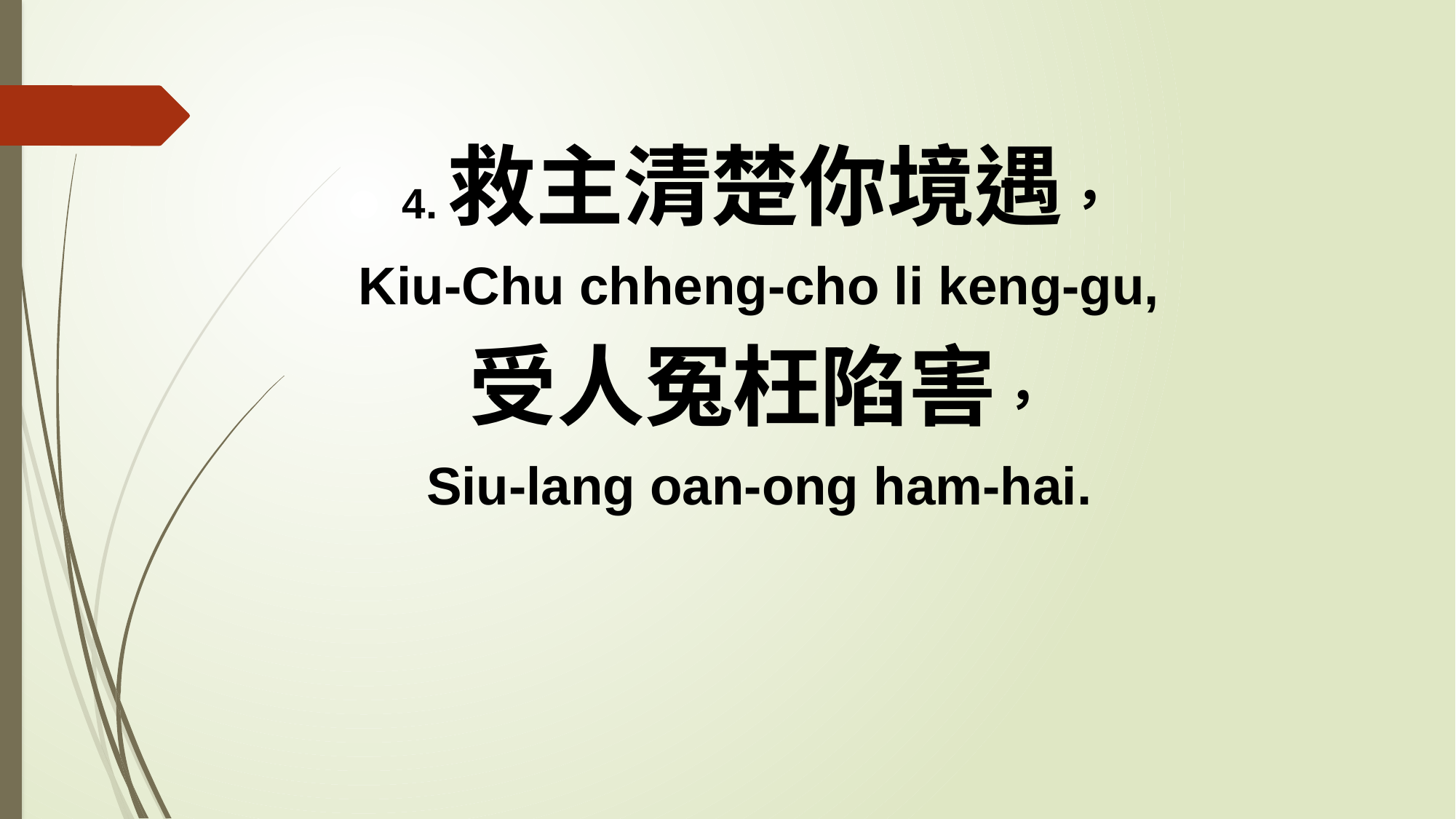

4.救主清楚你境遇，
Kiu-Chu chheng-cho li keng-gu,
受人冤枉陷害，
Siu-lang oan-ong ham-hai.